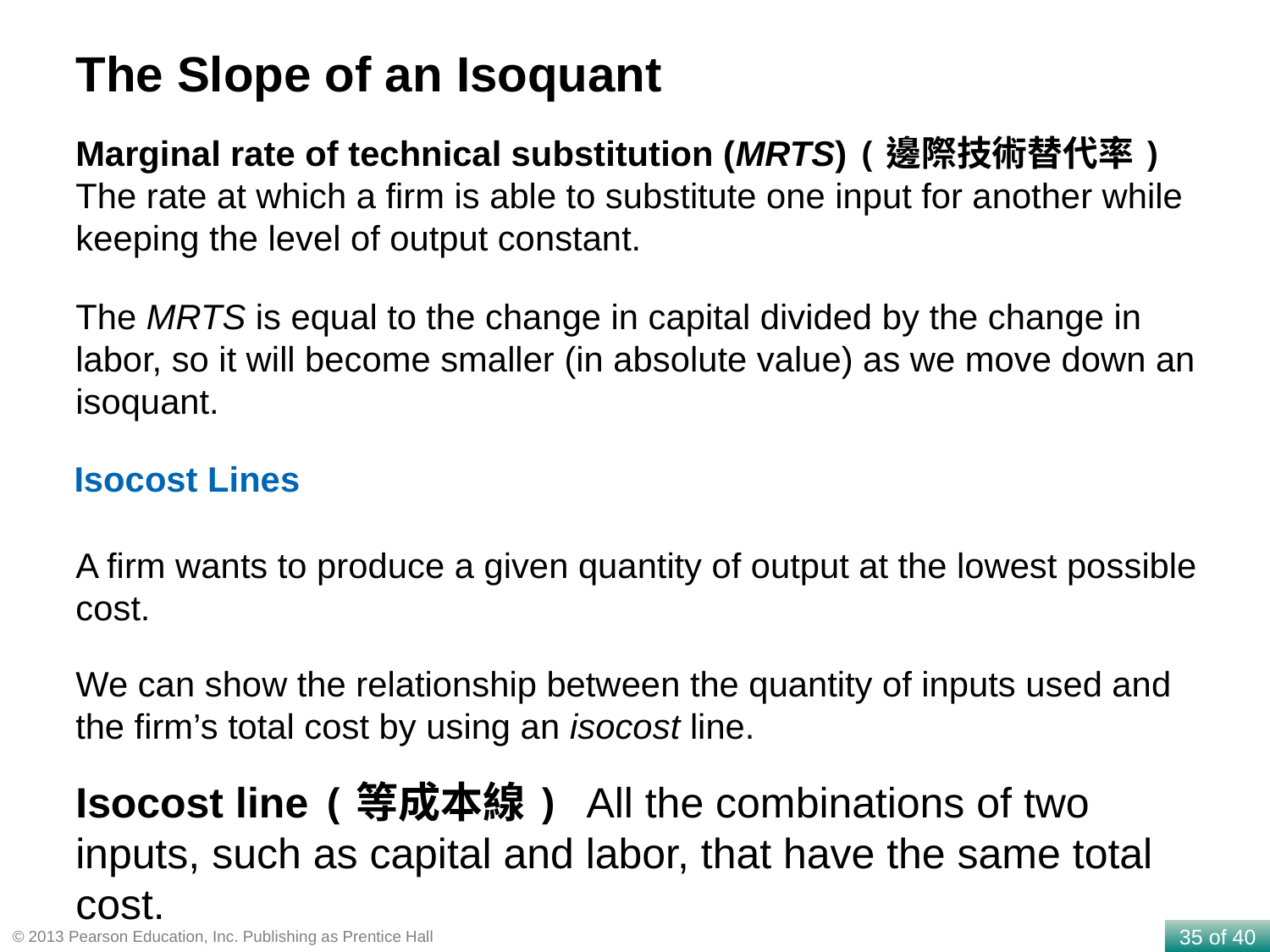

The Slope of an Isoquant
Marginal rate of technical substitution (MRTS) (邊際技術替代率) The rate at which a firm is able to substitute one input for another while keeping the level of output constant.
The MRTS is equal to the change in capital divided by the change in labor, so it will become smaller (in absolute value) as we move down an isoquant.
Isocost Lines
A firm wants to produce a given quantity of output at the lowest possible cost.

We can show the relationship between the quantity of inputs used and the firm’s total cost by using an isocost line.
Isocost line (等成本線) All the combinations of two inputs, such as capital and labor, that have the same total cost.